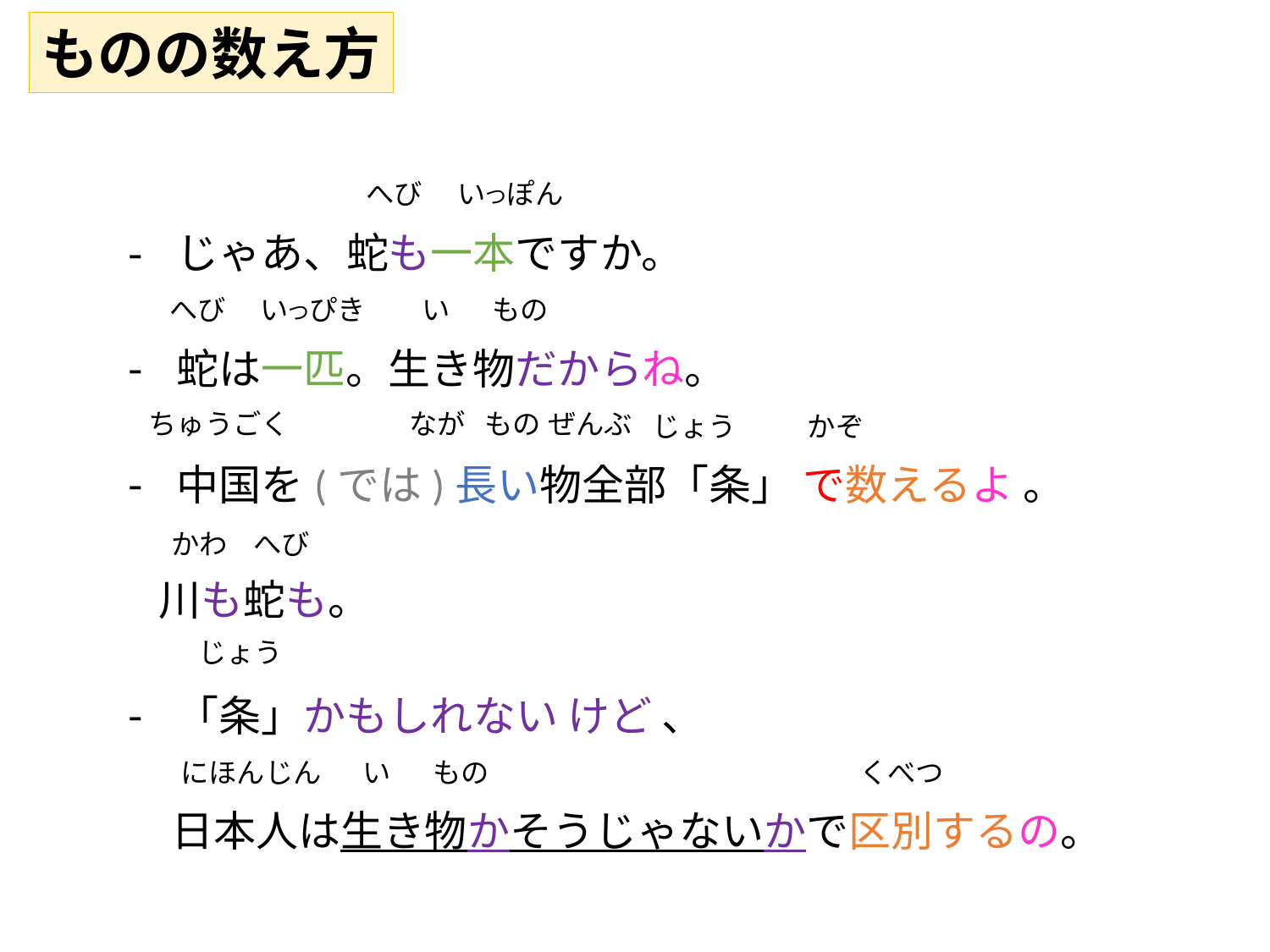

ものの数え方
じゃあ、蛇も一本ですか。
蛇は一匹。生き物だからね。
中国を(では)長い物全部「条」 で数えるよ 。
  川も蛇も。
「条」かもしれない けど 、
  日本人は生き物かそうじゃないかで区別するの。
へび
いつぽん
へび
いつぴき
い
もの
ちゅうごく                   なが   もの ぜんぶ
じょう
かぞ
かわ
へび
じょう
にほんじん
い
もの
くべつ